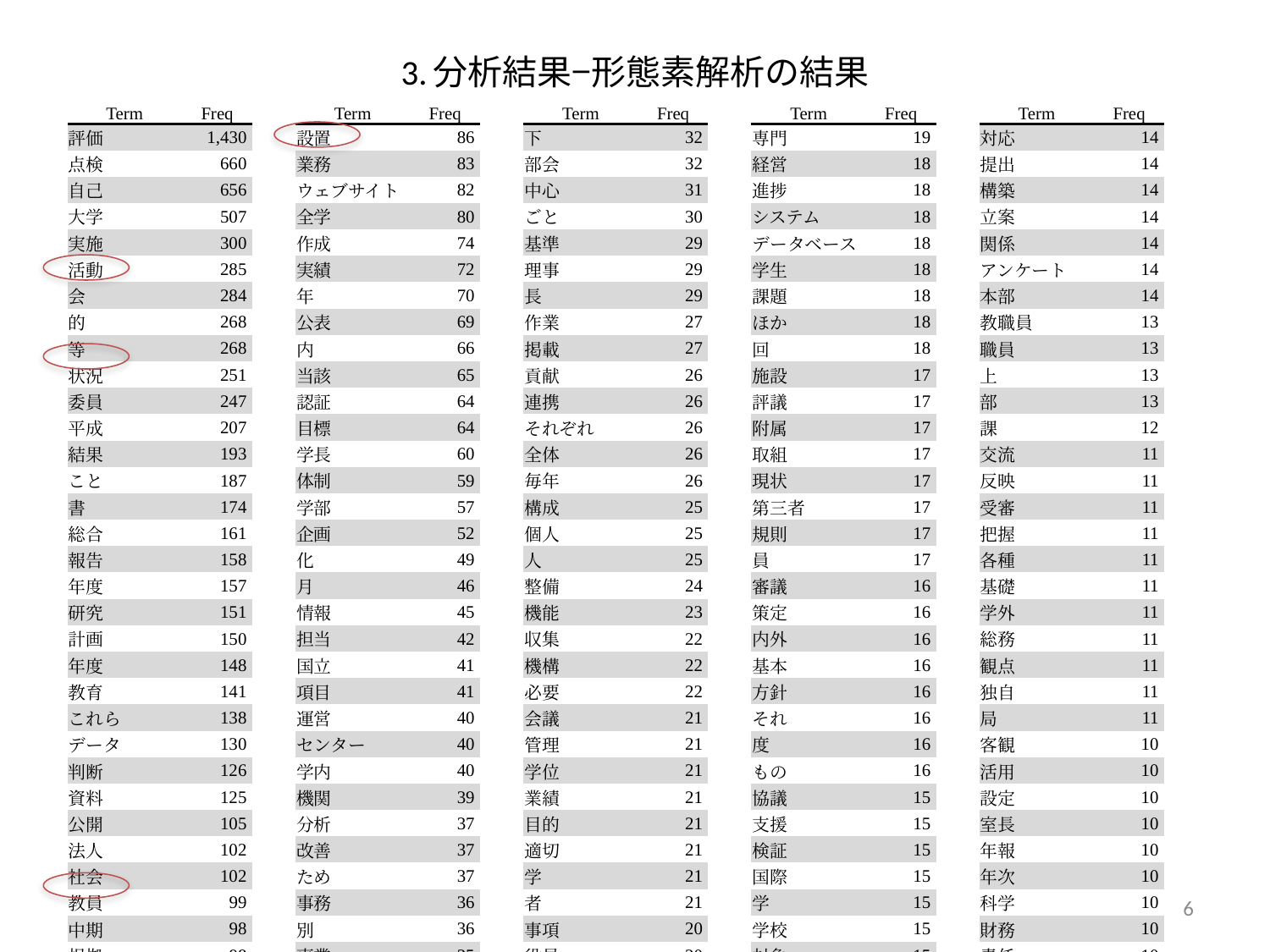

# 3.分析結果−形態素解析の結果
| Term | Freq |  | Term | Freq |  | Term | Freq |  | Term | Freq |  | Term | Freq |
| --- | --- | --- | --- | --- | --- | --- | --- | --- | --- | --- | --- | --- | --- |
| 評価 | 1,430 |  | 設置 | 86 |  | 下 | 32 |  | 専門 | 19 |  | 対応 | 14 |
| 点検 | 660 |  | 業務 | 83 |  | 部会 | 32 |  | 経営 | 18 |  | 提出 | 14 |
| 自己 | 656 |  | ウェブサイト | 82 |  | 中心 | 31 |  | 進捗 | 18 |  | 構築 | 14 |
| 大学 | 507 |  | 全学 | 80 |  | ごと | 30 |  | システム | 18 |  | 立案 | 14 |
| 実施 | 300 |  | 作成 | 74 |  | 基準 | 29 |  | データベース | 18 |  | 関係 | 14 |
| 活動 | 285 |  | 実績 | 72 |  | 理事 | 29 |  | 学生 | 18 |  | アンケート | 14 |
| 会 | 284 |  | 年 | 70 |  | 長 | 29 |  | 課題 | 18 |  | 本部 | 14 |
| 的 | 268 |  | 公表 | 69 |  | 作業 | 27 |  | ほか | 18 |  | 教職員 | 13 |
| 等 | 268 |  | 内 | 66 |  | 掲載 | 27 |  | 回 | 18 |  | 職員 | 13 |
| 状況 | 251 |  | 当該 | 65 |  | 貢献 | 26 |  | 施設 | 17 |  | 上 | 13 |
| 委員 | 247 |  | 認証 | 64 |  | 連携 | 26 |  | 評議 | 17 |  | 部 | 13 |
| 平成 | 207 |  | 目標 | 64 |  | それぞれ | 26 |  | 附属 | 17 |  | 課 | 12 |
| 結果 | 193 |  | 学長 | 60 |  | 全体 | 26 |  | 取組 | 17 |  | 交流 | 11 |
| こと | 187 |  | 体制 | 59 |  | 毎年 | 26 |  | 現状 | 17 |  | 反映 | 11 |
| 書 | 174 |  | 学部 | 57 |  | 構成 | 25 |  | 第三者 | 17 |  | 受審 | 11 |
| 総合 | 161 |  | 企画 | 52 |  | 個人 | 25 |  | 規則 | 17 |  | 把握 | 11 |
| 報告 | 158 |  | 化 | 49 |  | 人 | 25 |  | 員 | 17 |  | 各種 | 11 |
| 年度 | 157 |  | 月 | 46 |  | 整備 | 24 |  | 審議 | 16 |  | 基礎 | 11 |
| 研究 | 151 |  | 情報 | 45 |  | 機能 | 23 |  | 策定 | 16 |  | 学外 | 11 |
| 計画 | 150 |  | 担当 | 42 |  | 収集 | 22 |  | 内外 | 16 |  | 総務 | 11 |
| 年度 | 148 |  | 国立 | 41 |  | 機構 | 22 |  | 基本 | 16 |  | 観点 | 11 |
| 教育 | 141 |  | 項目 | 41 |  | 必要 | 22 |  | 方針 | 16 |  | 独自 | 11 |
| これら | 138 |  | 運営 | 40 |  | 会議 | 21 |  | それ | 16 |  | 局 | 11 |
| データ | 130 |  | センター | 40 |  | 管理 | 21 |  | 度 | 16 |  | 客観 | 10 |
| 判断 | 126 |  | 学内 | 40 |  | 学位 | 21 |  | もの | 16 |  | 活用 | 10 |
| 資料 | 125 |  | 機関 | 39 |  | 業績 | 21 |  | 協議 | 15 |  | 設定 | 10 |
| 公開 | 105 |  | 分析 | 37 |  | 目的 | 21 |  | 支援 | 15 |  | 室長 | 10 |
| 法人 | 102 |  | 改善 | 37 |  | 適切 | 21 |  | 検証 | 15 |  | 年報 | 10 |
| 社会 | 102 |  | ため | 37 |  | 学 | 21 |  | 国際 | 15 |  | 年次 | 10 |
| 教員 | 99 |  | 事務 | 36 |  | 者 | 21 |  | 学 | 15 |  | 科学 | 10 |
| 中期 | 98 |  | 別 | 36 |  | 事項 | 20 |  | 学校 | 15 |  | 財務 | 10 |
| 根拠 | 98 |  | 事業 | 35 |  | 役員 | 20 |  | 対象 | 15 |  | 責任 | 10 |
| 部局 | 95 |  | 達成 | 34 |  | 科 | 20 |  | これ | 15 |  | 以降 | 10 |
| 組織 | 93 |  | 調査 | 33 |  | 授与 | 19 |  | 後 | 15 |  | 年間 | 10 |
| 室 | 88 |  | 外部 | 33 |  | 規程 | 19 |  | 刊行 | 14 |  | 点 | 10 |

6